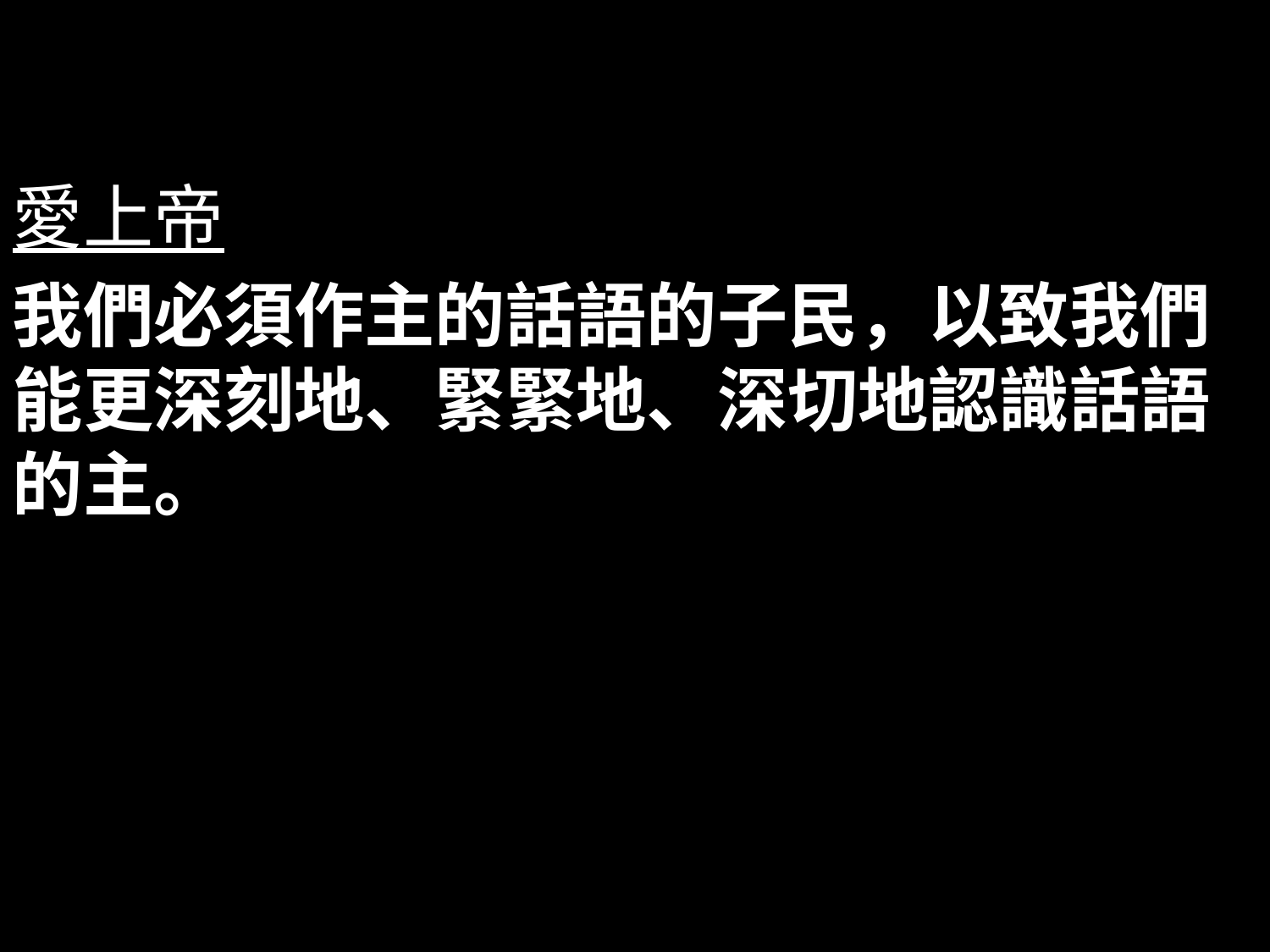

愛上帝
我們必須作主的話語的子民，以致我們能更深刻地、緊緊地、深切地認識話語的主。